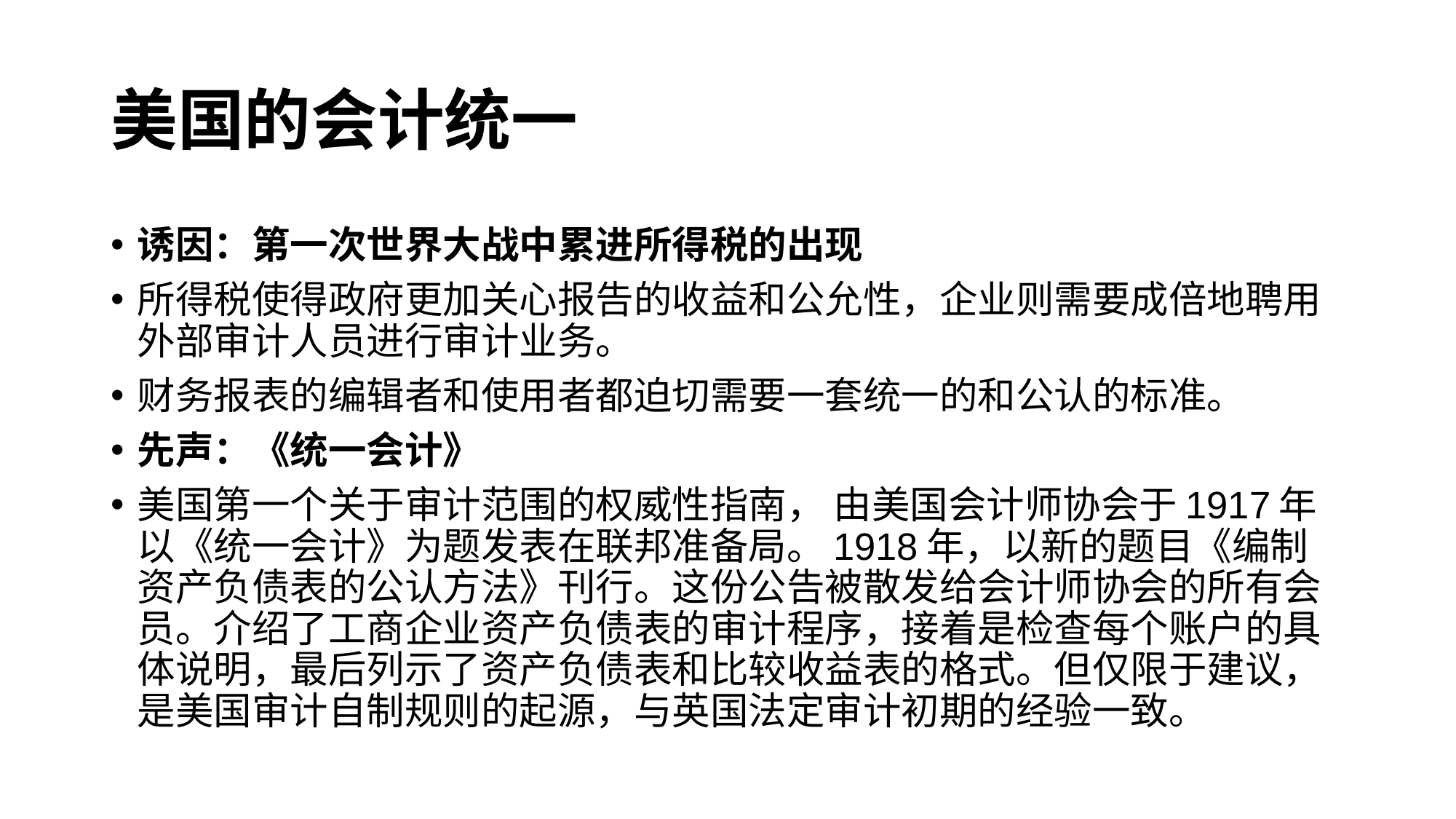

# 美国的会计统一
诱因：第一次世界大战中累进所得税的出现
所得税使得政府更加关心报告的收益和公允性，企业则需要成倍地聘用外部审计人员进行审计业务。
财务报表的编辑者和使用者都迫切需要一套统一的和公认的标准。
先声：《统一会计》
美国第一个关于审计范围的权威性指南， 由美国会计师协会于1917年以《统一会计》为题发表在联邦准备局。1918年，以新的题目《编制资产负债表的公认方法》刊行。这份公告被散发给会计师协会的所有会员。介绍了工商企业资产负债表的审计程序，接着是检查每个账户的具体说明，最后列示了资产负债表和比较收益表的格式。但仅限于建议，是美国审计自制规则的起源，与英国法定审计初期的经验一致。